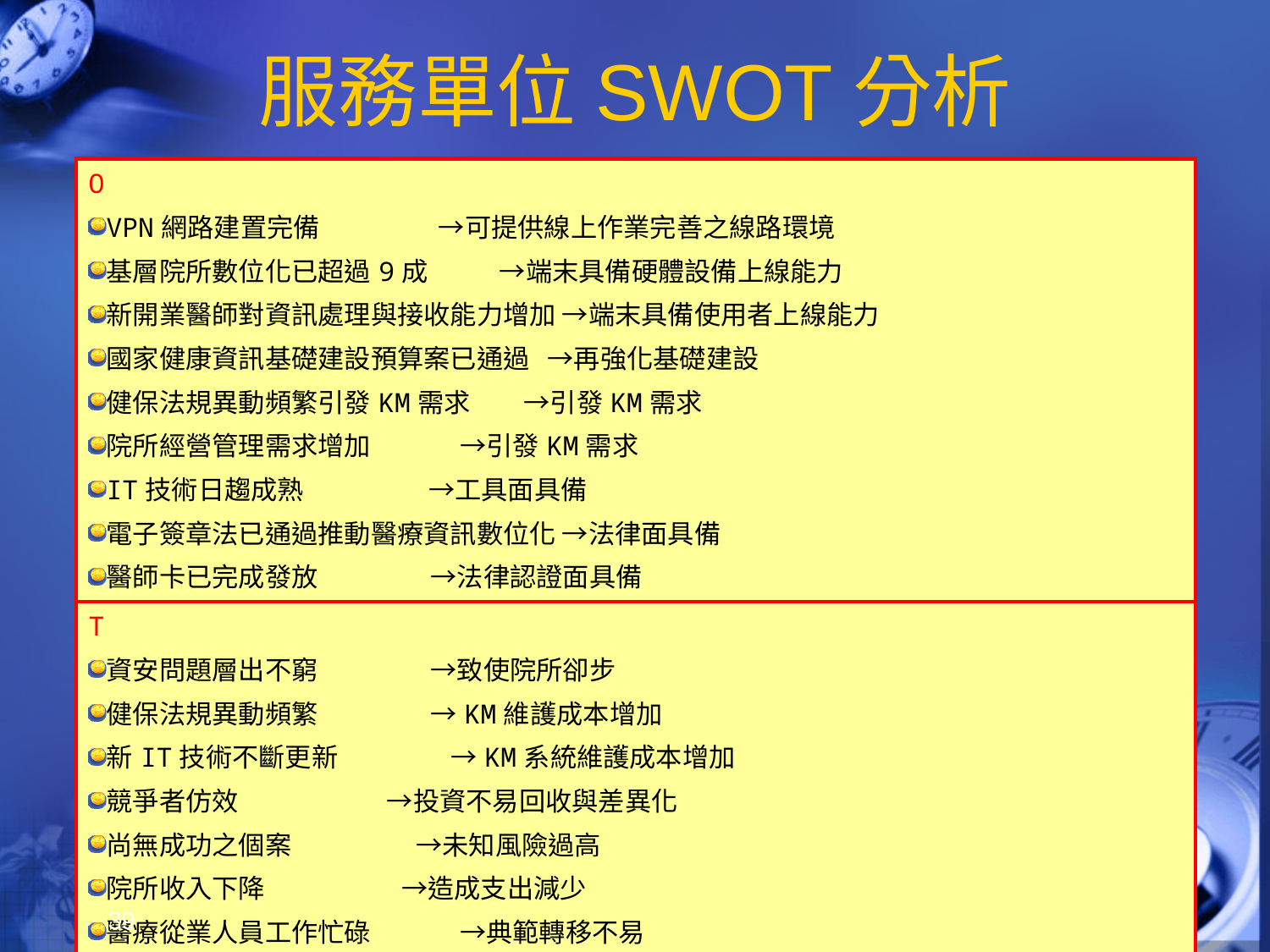

# 服務單位SWOT分析
| O VPN網路建置完備 →可提供線上作業完善之線路環境 基層院所數位化已超過9成 →端末具備硬體設備上線能力 新開業醫師對資訊處理與接收能力增加 →端末具備使用者上線能力 國家健康資訊基礎建設預算案已通過 →再強化基礎建設 健保法規異動頻繁引發KM需求 →引發KM需求 院所經營管理需求增加 →引發KM需求 IT技術日趨成熟 →工具面具備 電子簽章法已通過推動醫療資訊數位化 →法律面具備 醫師卡已完成發放 →法律認證面具備 |
| --- |
| T 資安問題層出不窮 →致使院所卻步 健保法規異動頻繁 →KM維護成本增加 新IT技術不斷更新 →KM系統維護成本增加 競爭者仿效 →投資不易回收與差異化 尚無成功之個案 →未知風險過高 院所收入下降 →造成支出減少 醫療從業人員工作忙碌 →典範轉移不易 醫療從業人員一般保守 →框架不易去除 |
39